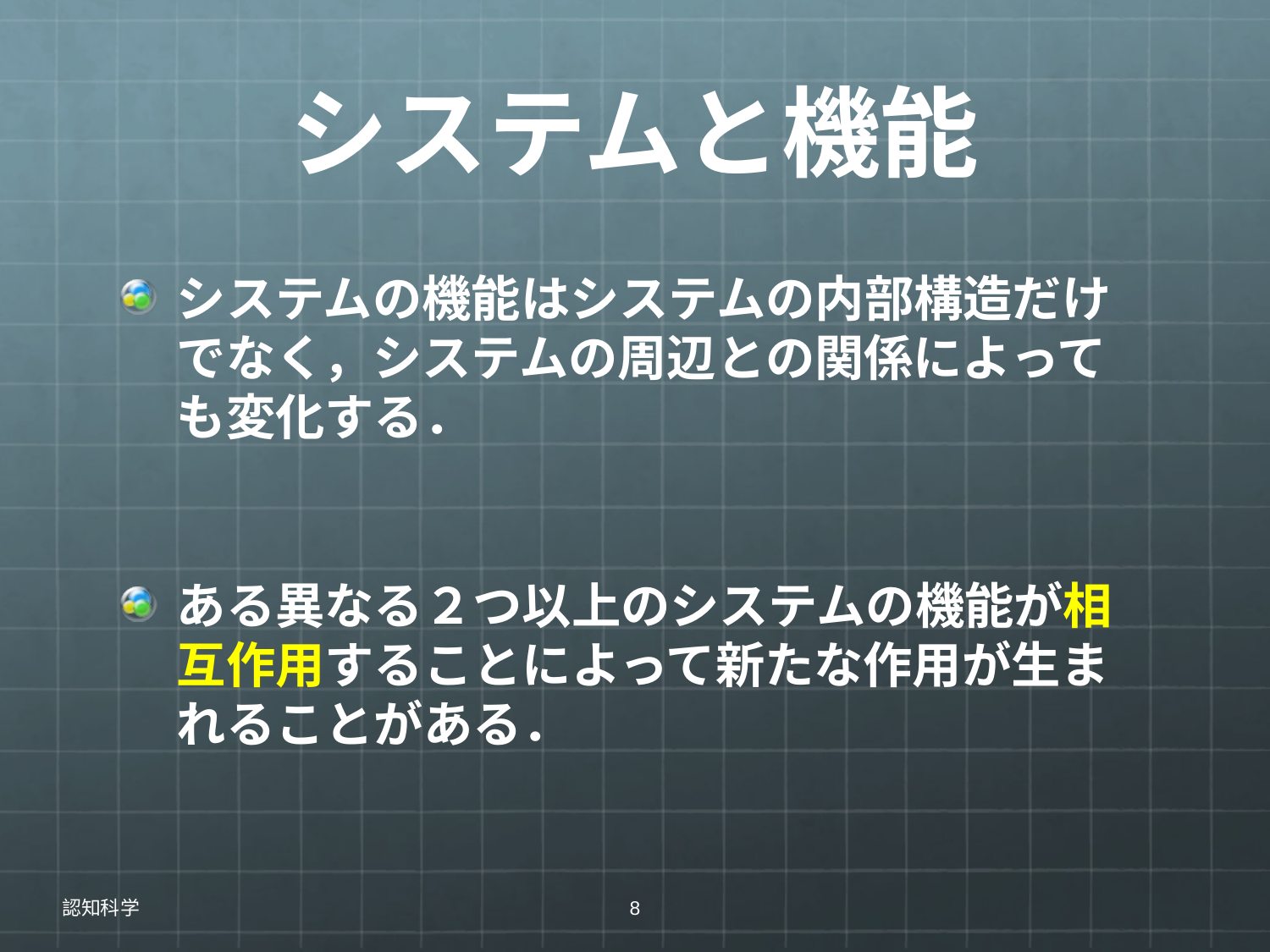

# システムと機能
システムの機能はシステムの内部構造だけでなく，システムの周辺との関係によっても変化する．

ある異なる２つ以上のシステムの機能が相互作用することによって新たな作用が生まれることがある．
認知科学
8